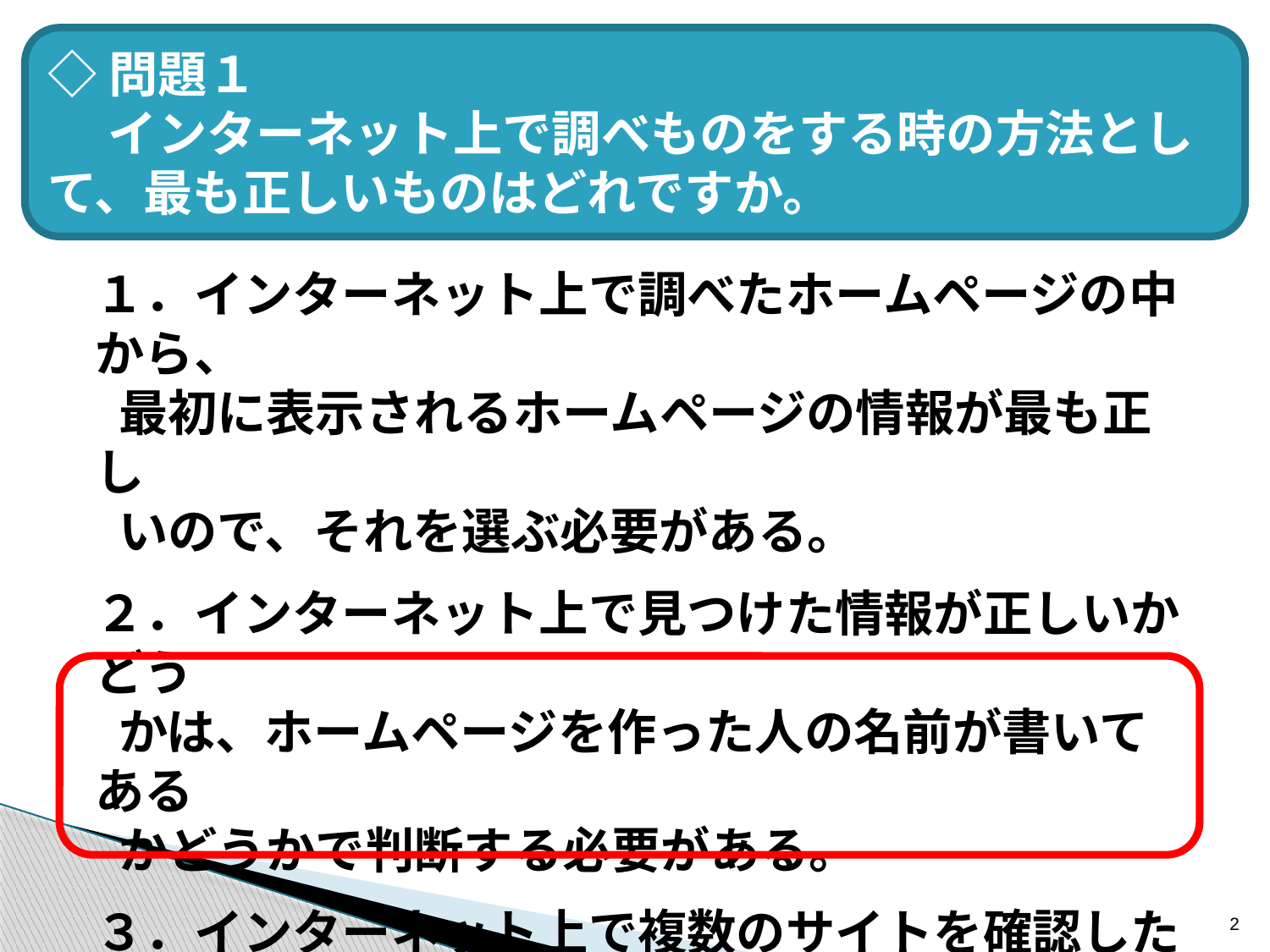

◇問題１
　 インターネット上で調べものをする時の方法として、最も正しいものはどれですか。
１．インターネット上で調べたホームページの中から、
 最初に表示されるホームページの情報が最も正し
 いので、それを選ぶ必要がある。

２．インターネット上で見つけた情報が正しいかどう
 かは、ホームページを作った人の名前が書いてある
 かどうかで判断する必要がある。

３．インターネット上で複数のサイトを確認した上で、
 本や新聞などの他の情報と比べて判断することが
 大切である。

2